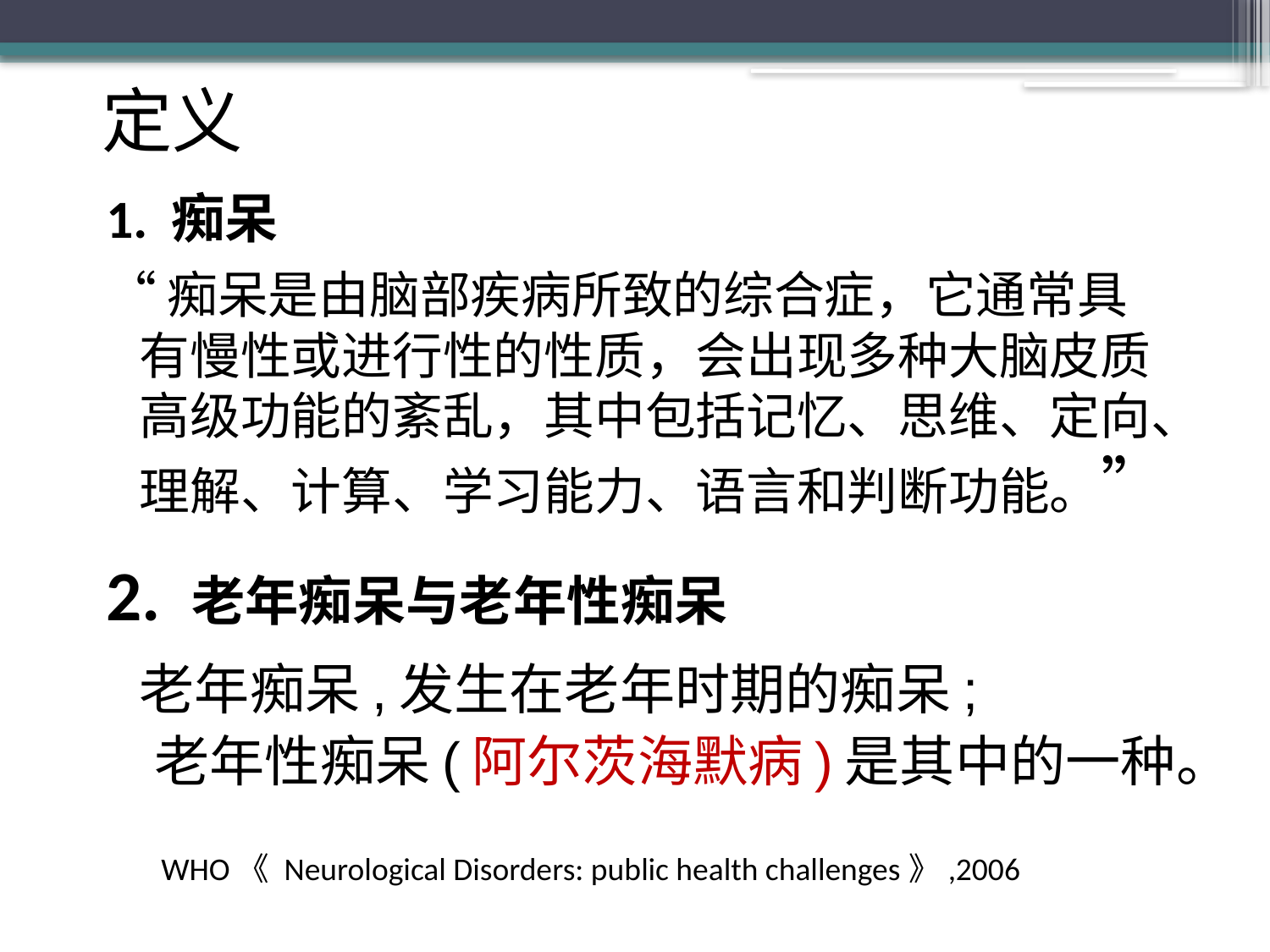

# 定义
1. 痴呆
“痴呆是由脑部疾病所致的综合症，它通常具有慢性或进行性的性质，会出现多种大脑皮质高级功能的紊乱，其中包括记忆、思维、定向、理解、计算、学习能力、语言和判断功能。”
2. 老年痴呆与老年性痴呆
	老年痴呆,发生在老年时期的痴呆;
   老年性痴呆(阿尔茨海默病)是其中的一种。
WHO《 Neurological Disorders: public health challenges》,2006